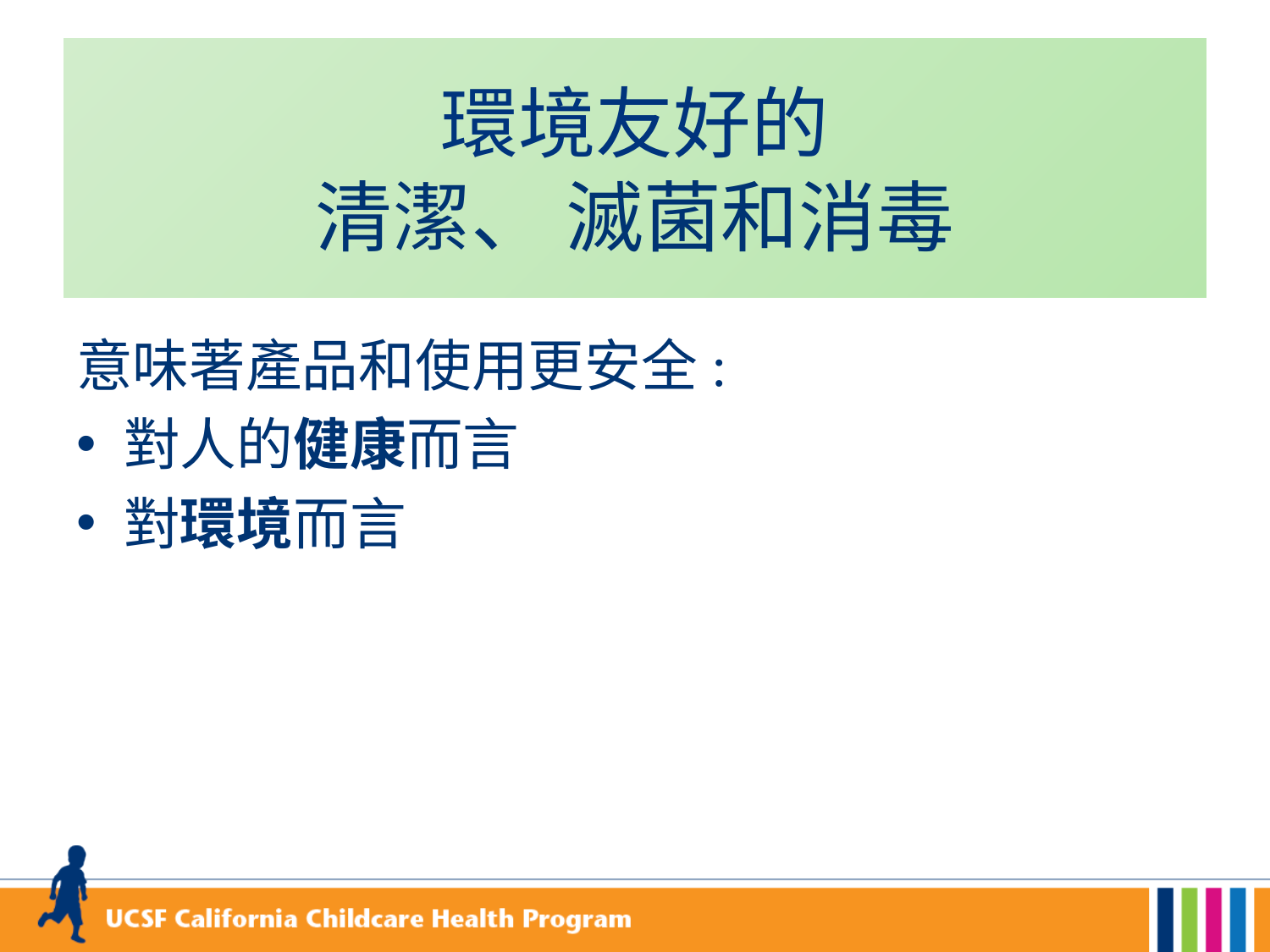

# 環境友好的 清潔、 滅菌和消毒
意味著產品和使用更安全:
對人的健康而言
對環境而言